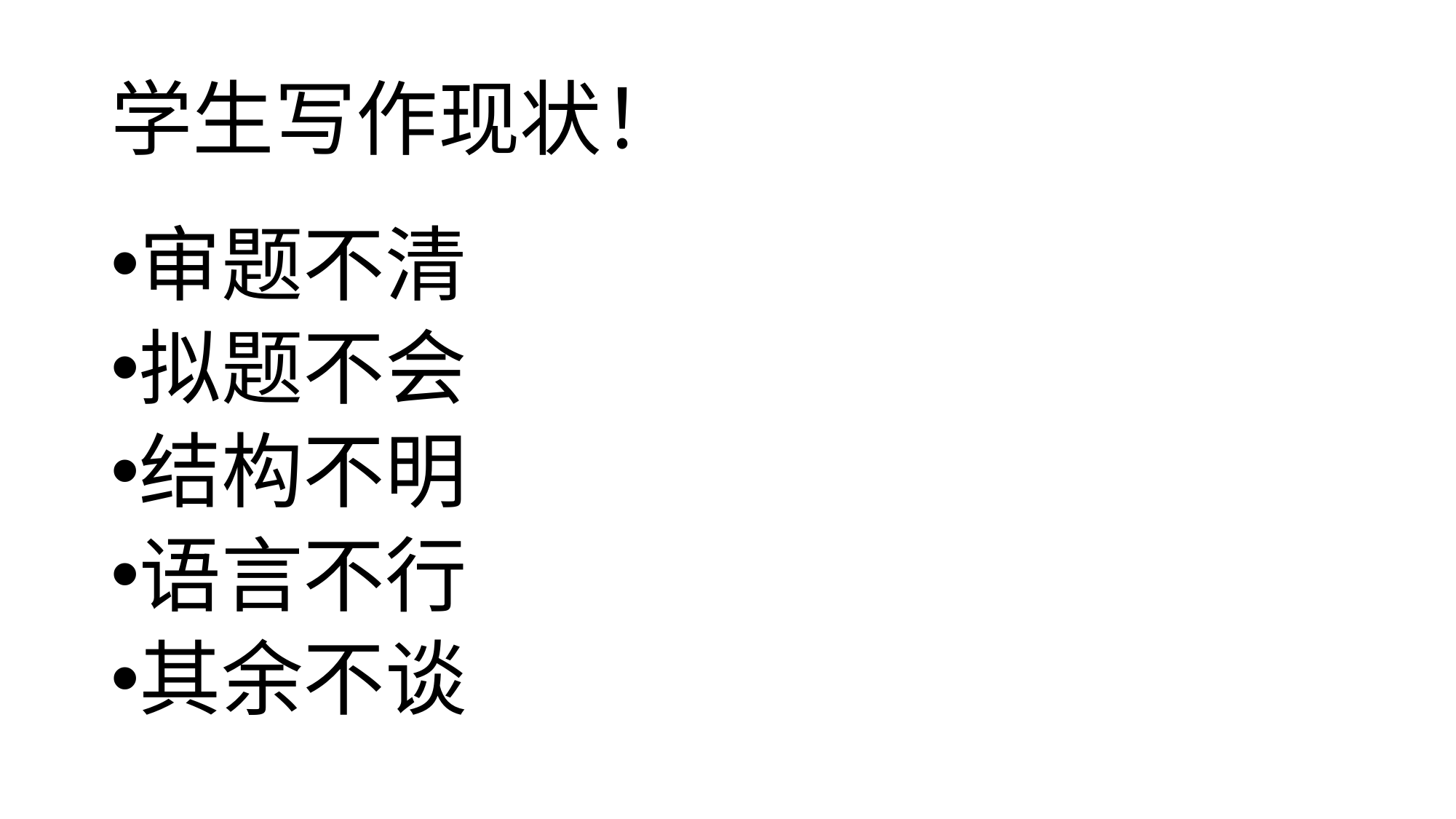

# 学生写作现状！
审题不清
拟题不会
结构不明
语言不行
其余不谈